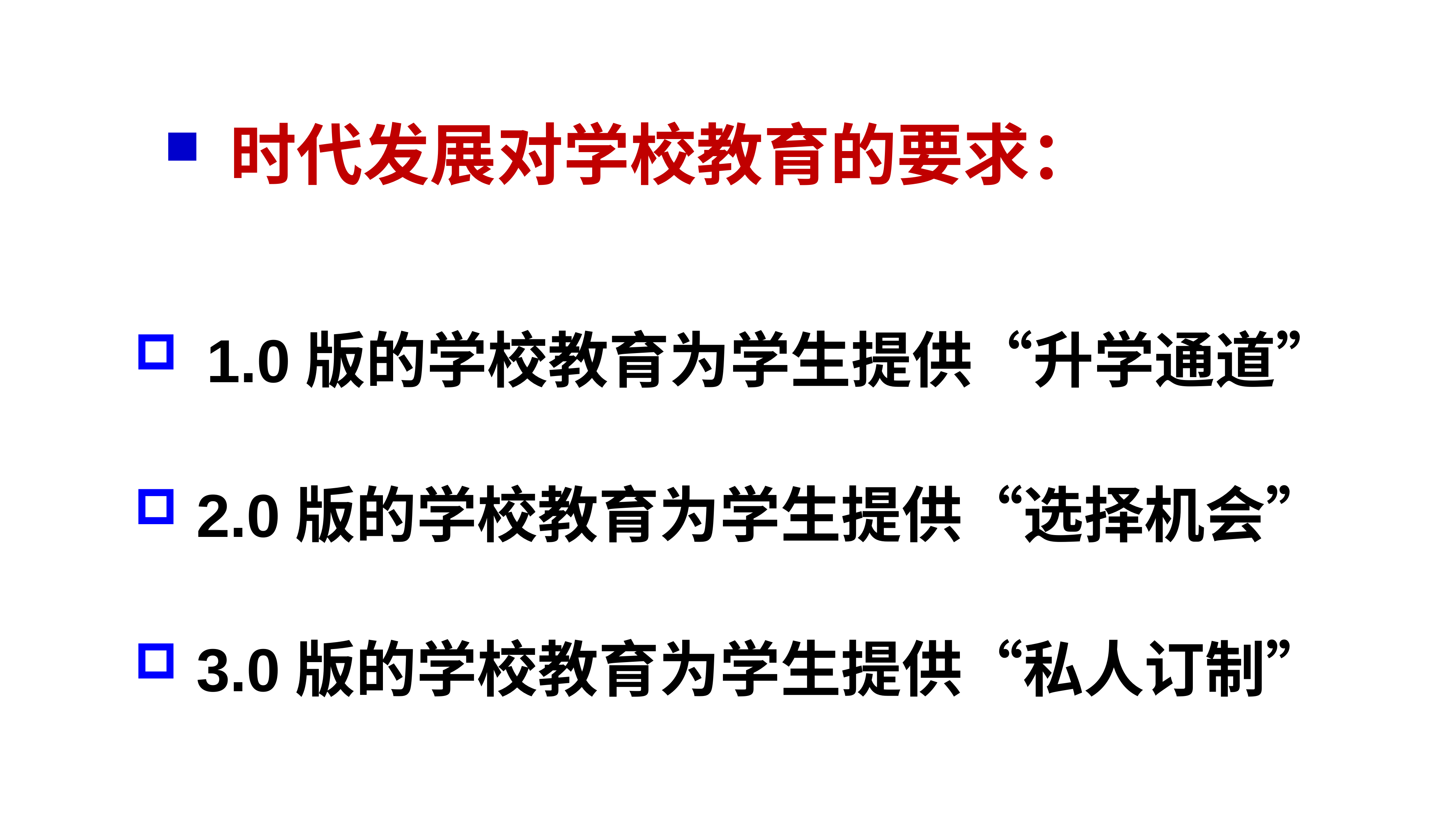

时代发展对学校教育的要求：
  1.0版的学校教育为学生提供“升学通道”
 2.0版的学校教育为学生提供“选择机会”
 3.0版的学校教育为学生提供“私人订制”

培养创新能力